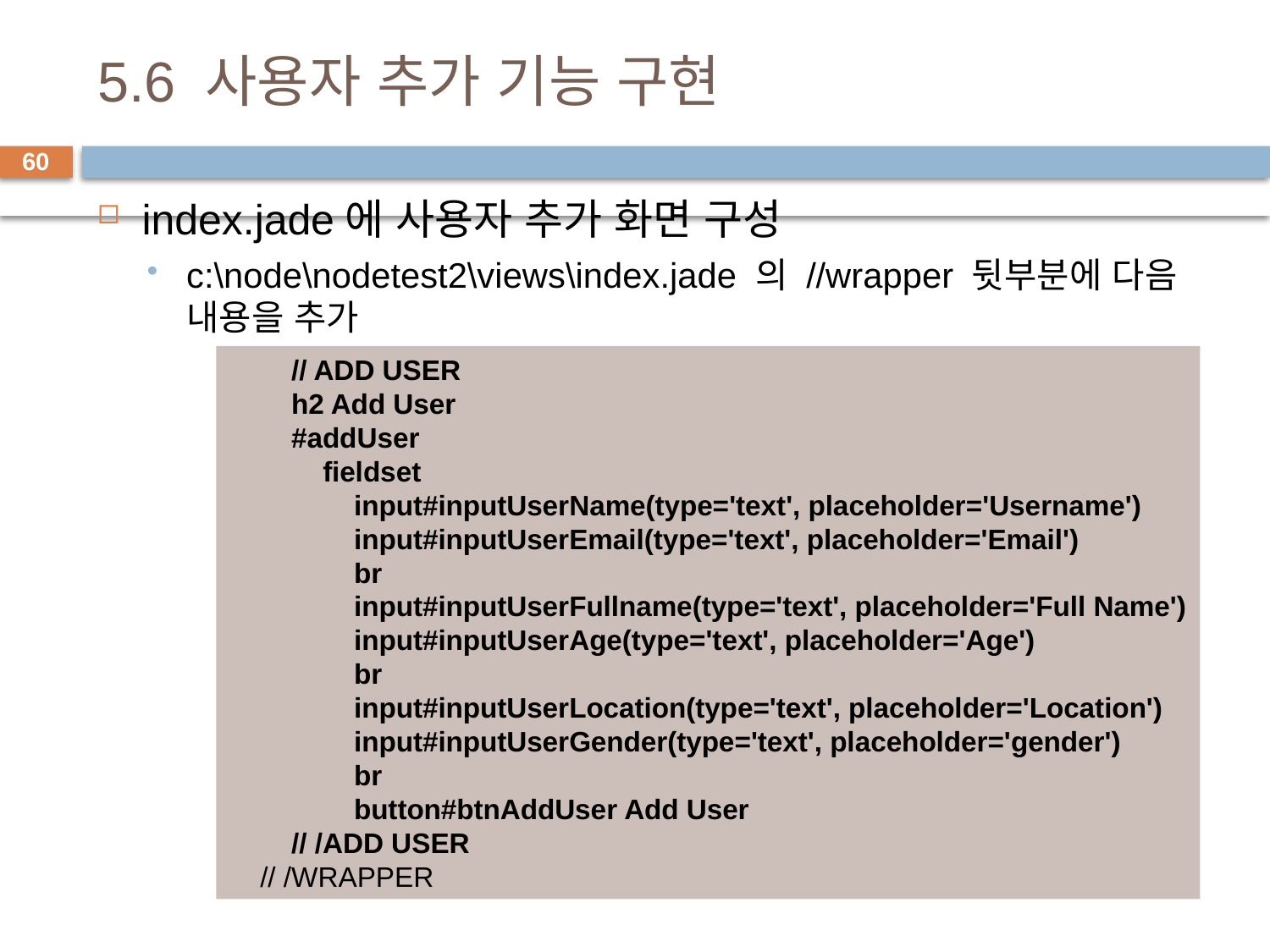

# 5.6 사용자 추가 기능 구현
60
index.jade에 사용자 추가 화면 구성
c:\node\nodetest2\views\index.jade 의 //wrapper 뒷부분에 다음 내용을 추가

        // ADD USER
        h2 Add User
        #addUser
            fieldset
                input#inputUserName(type='text', placeholder='Username')
                input#inputUserEmail(type='text', placeholder='Email')
                br
                input#inputUserFullname(type='text', placeholder='Full Name')
                input#inputUserAge(type='text', placeholder='Age')
                br
                input#inputUserLocation(type='text', placeholder='Location')
                input#inputUserGender(type='text', placeholder='gender')
                br
                button#btnAddUser Add User
        // /ADD USER
    // /WRAPPER